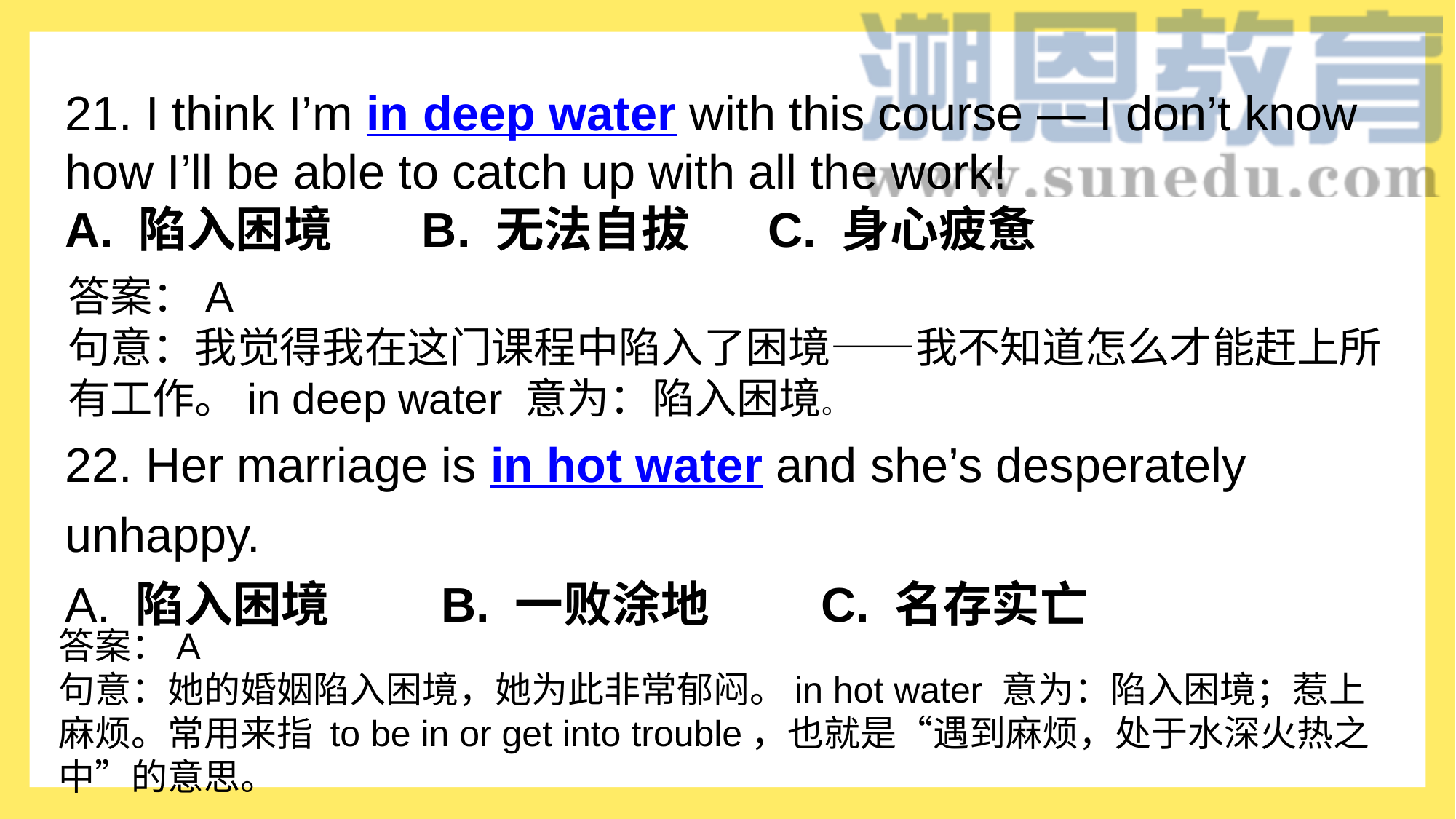

21. I think I’m in deep water with this course — I don’t know how I’ll be able to catch up with all the work!
A. 陷入困境       B. 无法自拔      C. 身心疲惫
答案：A
句意：我觉得我在这门课程中陷入了困境——我不知道怎么才能赶上所有工作。in deep water 意为：陷入困境。
22. Her marriage is in hot water and she’s desperately unhappy.
A. 陷入困境         B. 一败涂地         C. 名存实亡
答案：A
句意：她的婚姻陷入困境，她为此非常郁闷。in hot water 意为：陷入困境；惹上麻烦。常用来指 to be in or get into trouble，也就是“遇到麻烦，处于水深火热之中”的意思。